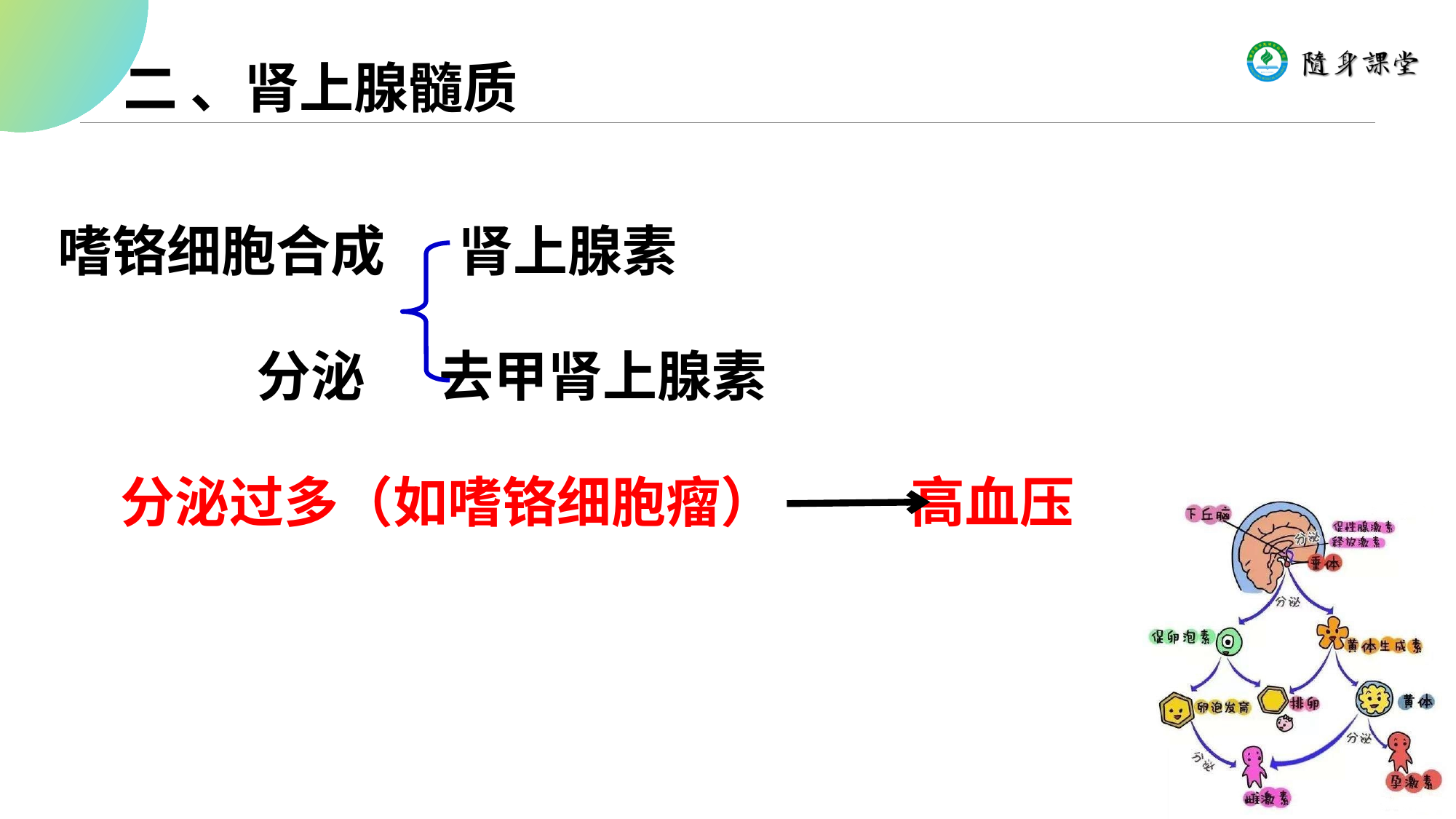

# 二 、肾上腺髓质
嗜铬细胞合成      肾上腺素
               分泌      去甲肾上腺素
    分泌过多（如嗜铬细胞瘤）           高血压